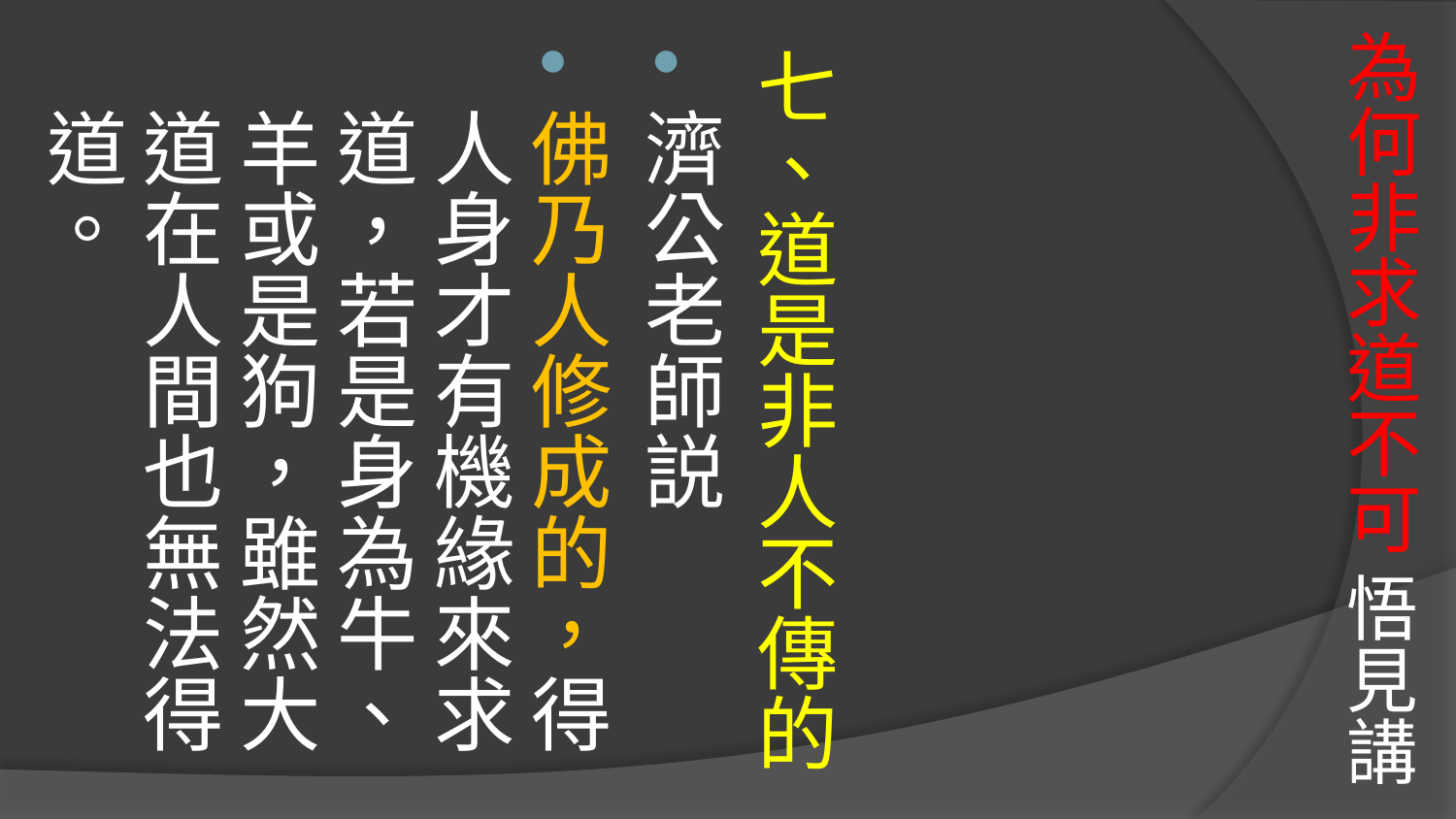

# 為何非求道不可 悟見講
七、道是非人不傳的
濟公老師説
佛乃人修成的，得人身才有機緣來求道，若是身為牛、羊或是狗，雖然大道在人間也無法得道。